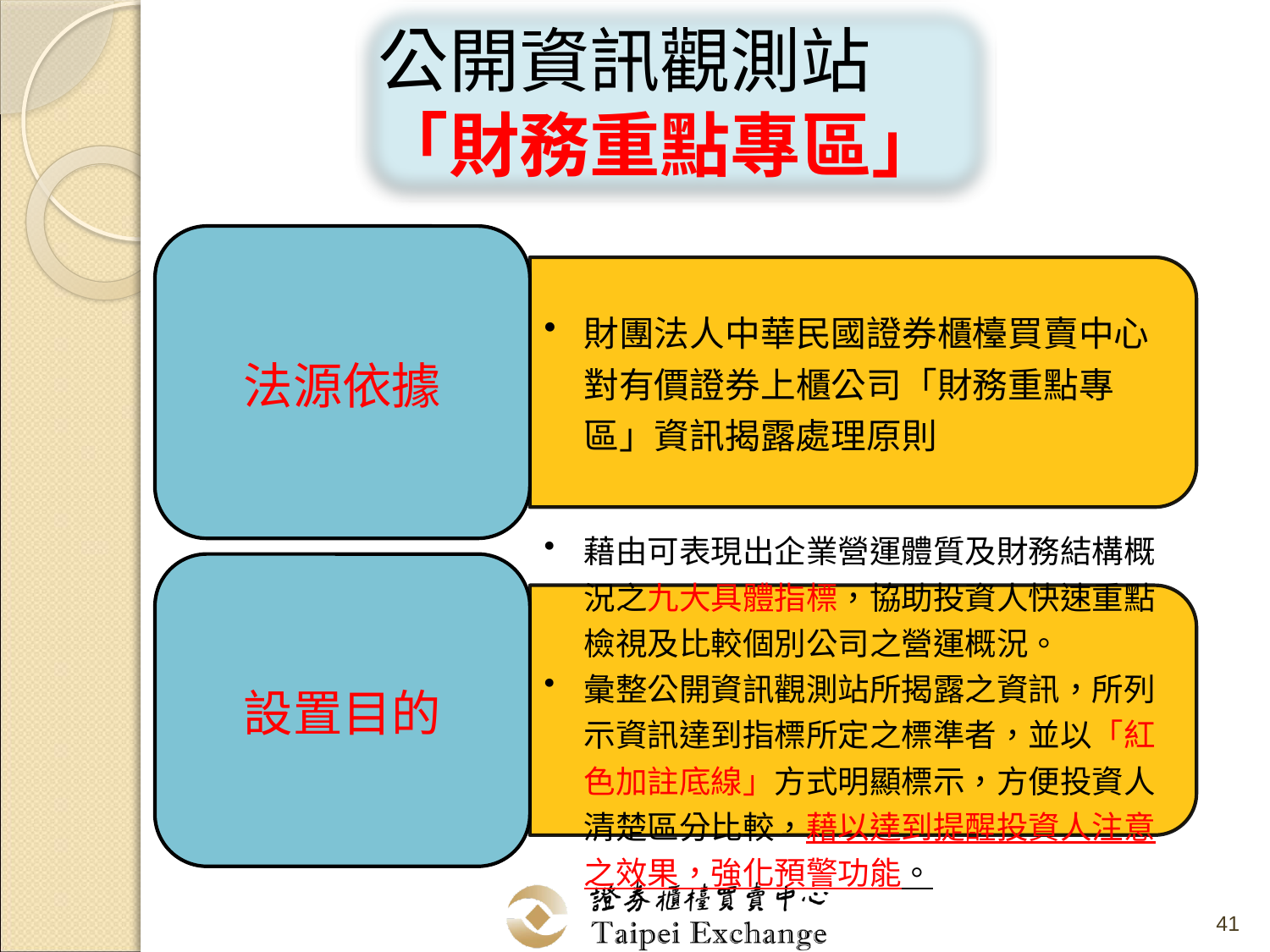

公開資訊觀測站
「財務重點專區」
法源依據
財團法人中華民國證券櫃檯買賣中心對有價證券上櫃公司「財務重點專區」資訊揭露處理原則
設置目的
藉由可表現出企業營運體質及財務結構概況之九大具體指標，協助投資人快速重點檢視及比較個別公司之營運概況。
彙整公開資訊觀測站所揭露之資訊，所列示資訊達到指標所定之標準者，並以「紅色加註底線」方式明顯標示，方便投資人清楚區分比較，藉以達到提醒投資人注意之效果，強化預警功能。